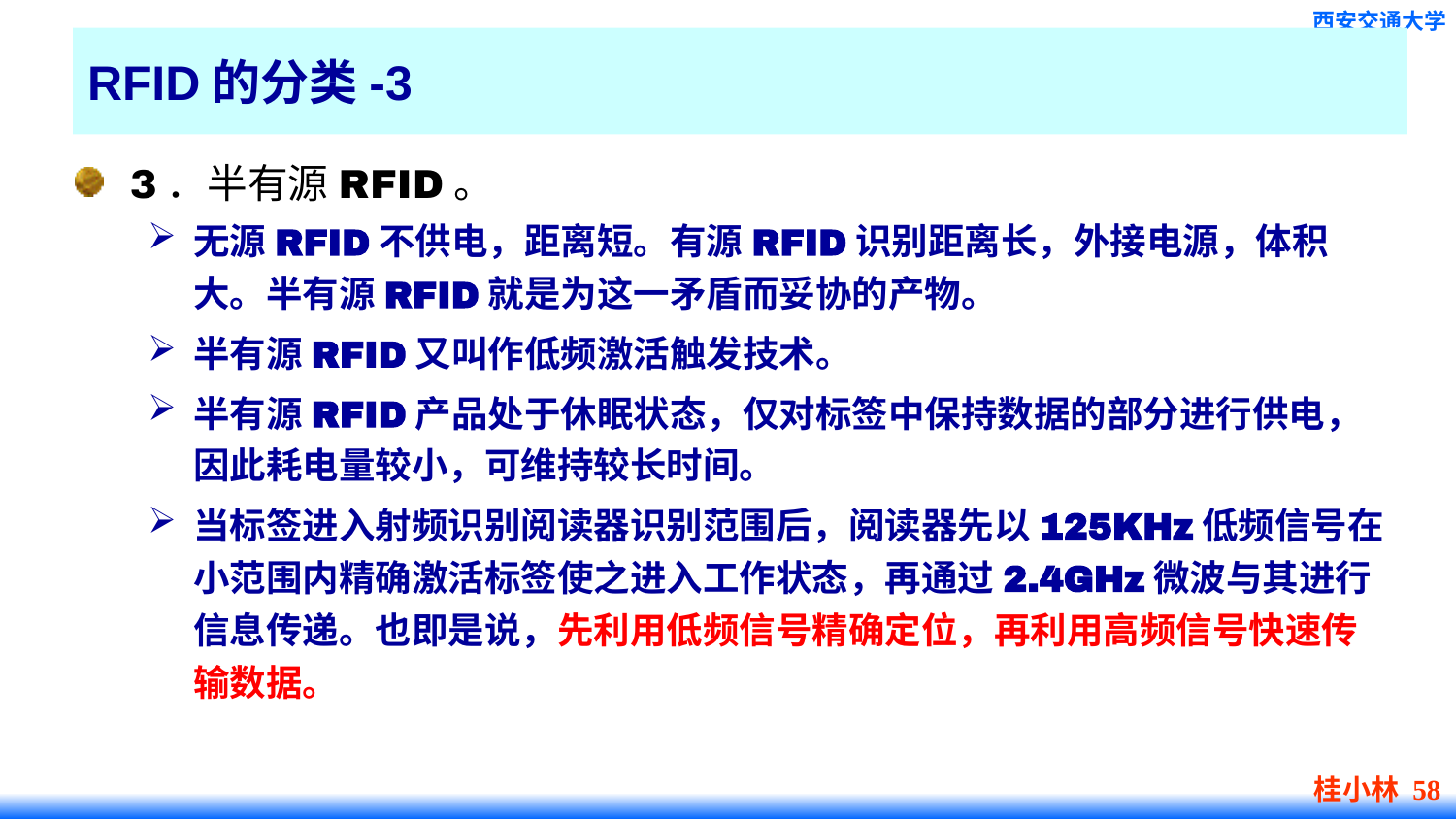

# RFID的分类-3
3．半有源RFID。
无源RFID不供电，距离短。有源RFID识别距离长，外接电源，体积大。半有源RFID就是为这一矛盾而妥协的产物。
半有源RFID又叫作低频激活触发技术。
半有源RFID产品处于休眠状态，仅对标签中保持数据的部分进行供电，因此耗电量较小，可维持较长时间。
当标签进入射频识别阅读器识别范围后，阅读器先以125KHz低频信号在小范围内精确激活标签使之进入工作状态，再通过2.4GHz微波与其进行信息传递。也即是说，先利用低频信号精确定位，再利用高频信号快速传输数据。
桂小林 58